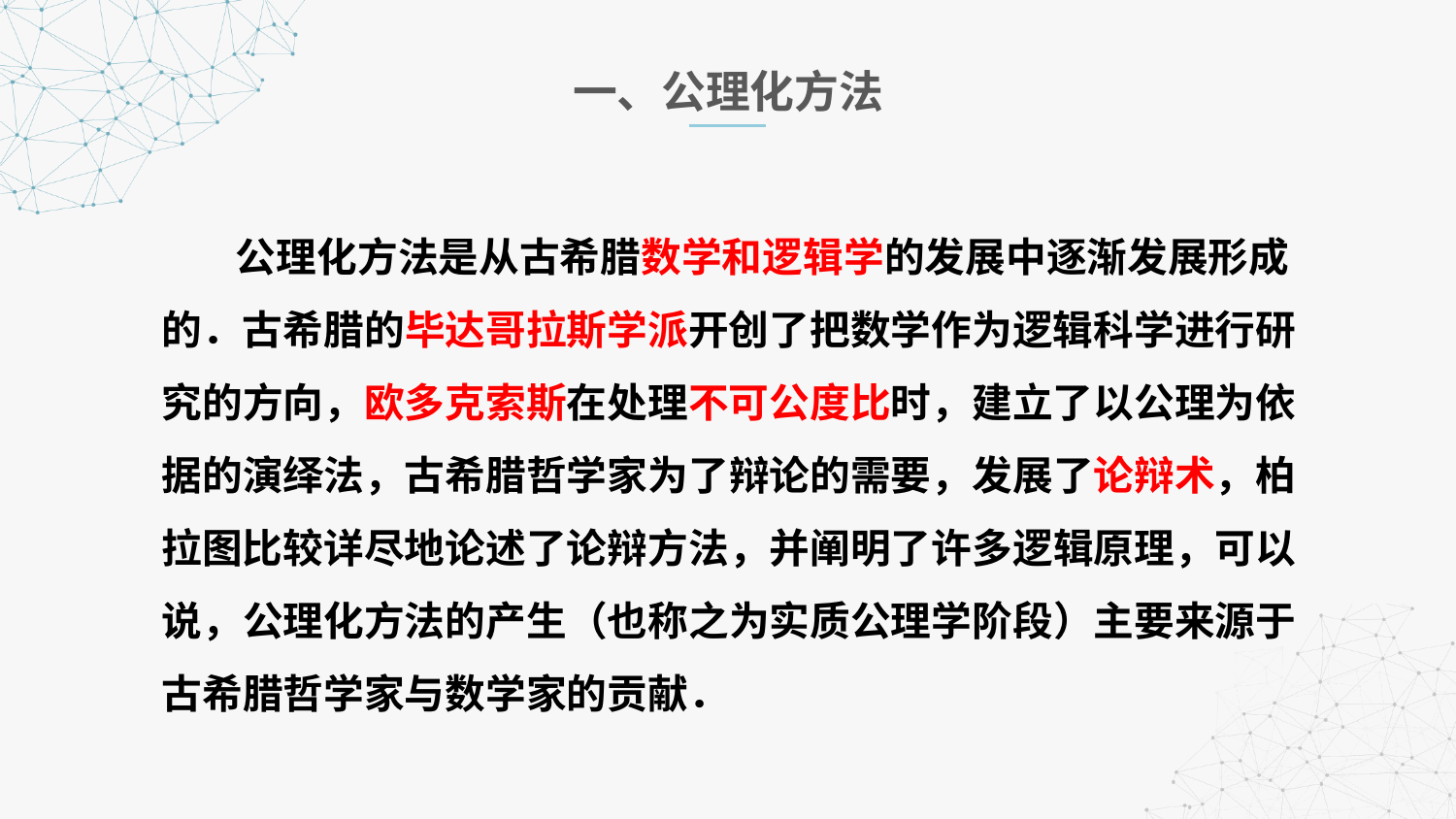

一、公理化方法
       公理化方法是从古希腊数学和逻辑学的发展中逐渐发展形成的．古希腊的毕达哥拉斯学派开创了把数学作为逻辑科学进行研究的方向，欧多克索斯在处理不可公度比时，建立了以公理为依据的演绎法，古希腊哲学家为了辩论的需要，发展了论辩术，柏拉图比较详尽地论述了论辩方法，并阐明了许多逻辑原理，可以说，公理化方法的产生（也称之为实质公理学阶段）主要来源于古希腊哲学家与数学家的贡献．